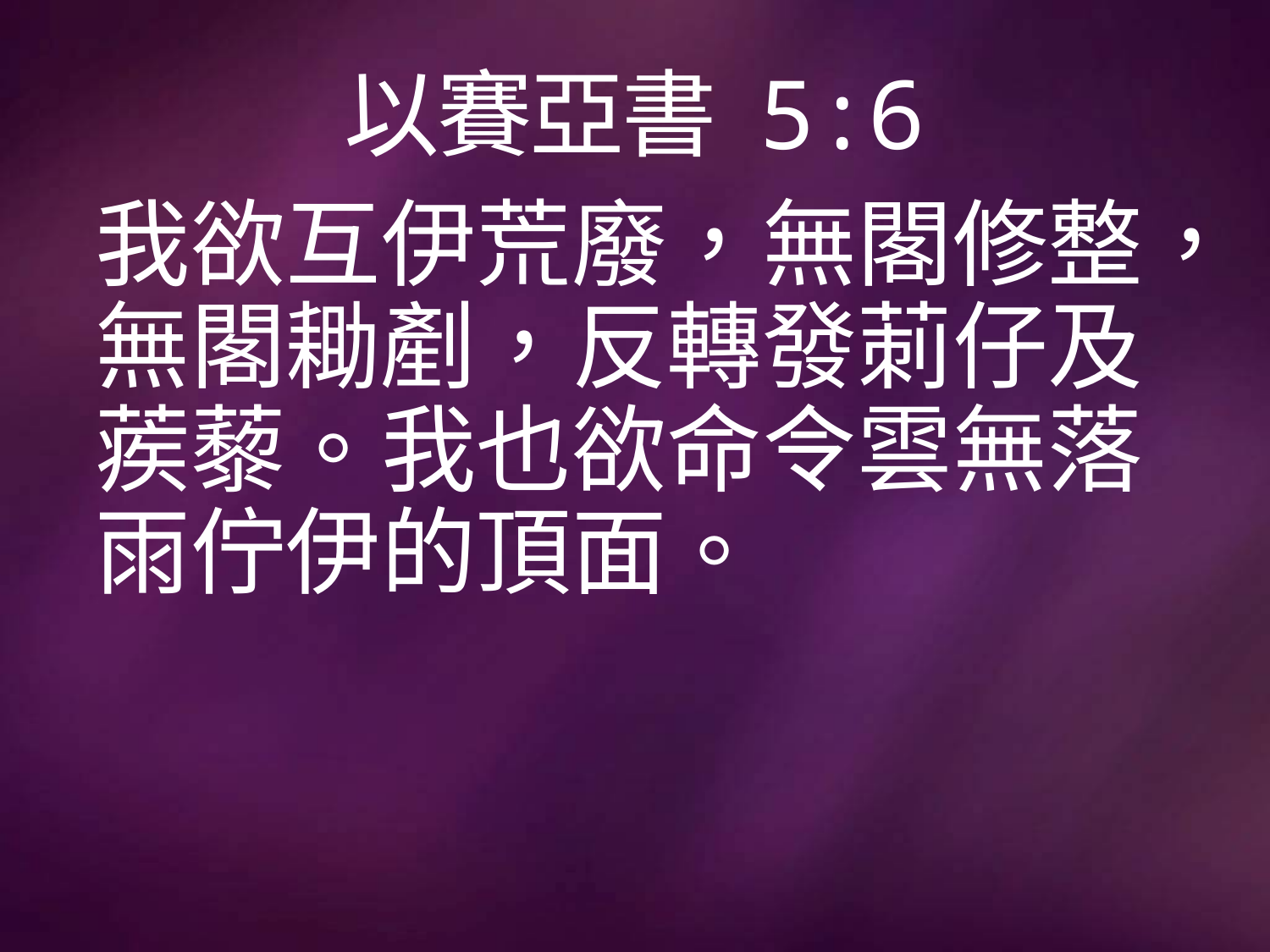

# 以賽亞書 5:6
我欲互伊荒廢，無閣修整，無閣耡剷，反轉發莿仔及蒺藜。我也欲命令雲無落雨佇伊的頂面。